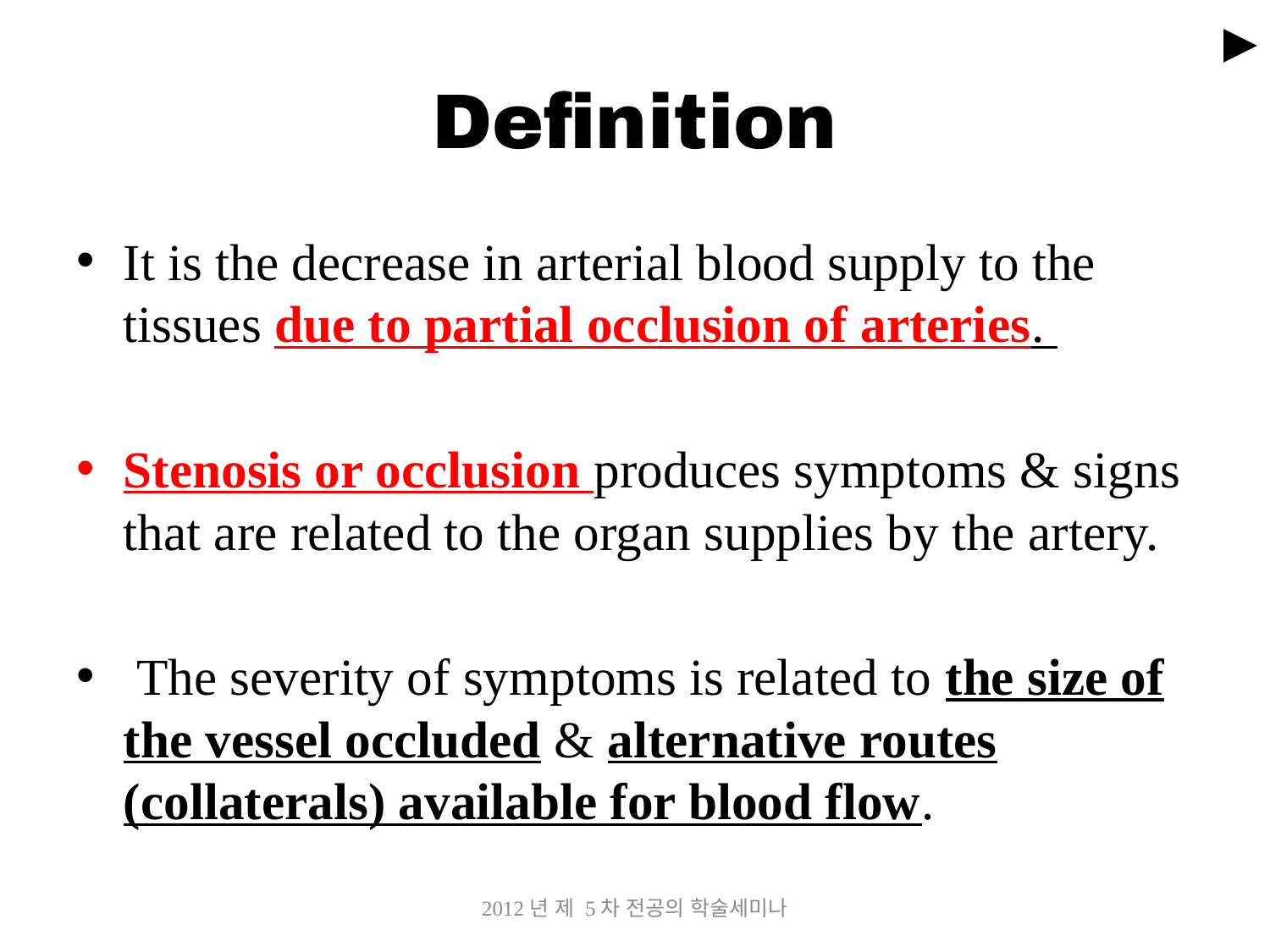

►
# Definition
It is the decrease in arterial blood supply to the tissues due to partial occlusion of arteries.

Stenosis or occlusion produces symptoms & signs that are related to the organ supplies by the artery.

 The severity of symptoms is related to the size of the vessel occluded & alternative routes (collaterals) available for blood flow.
2012년 제 5차 전공의 학술세미나